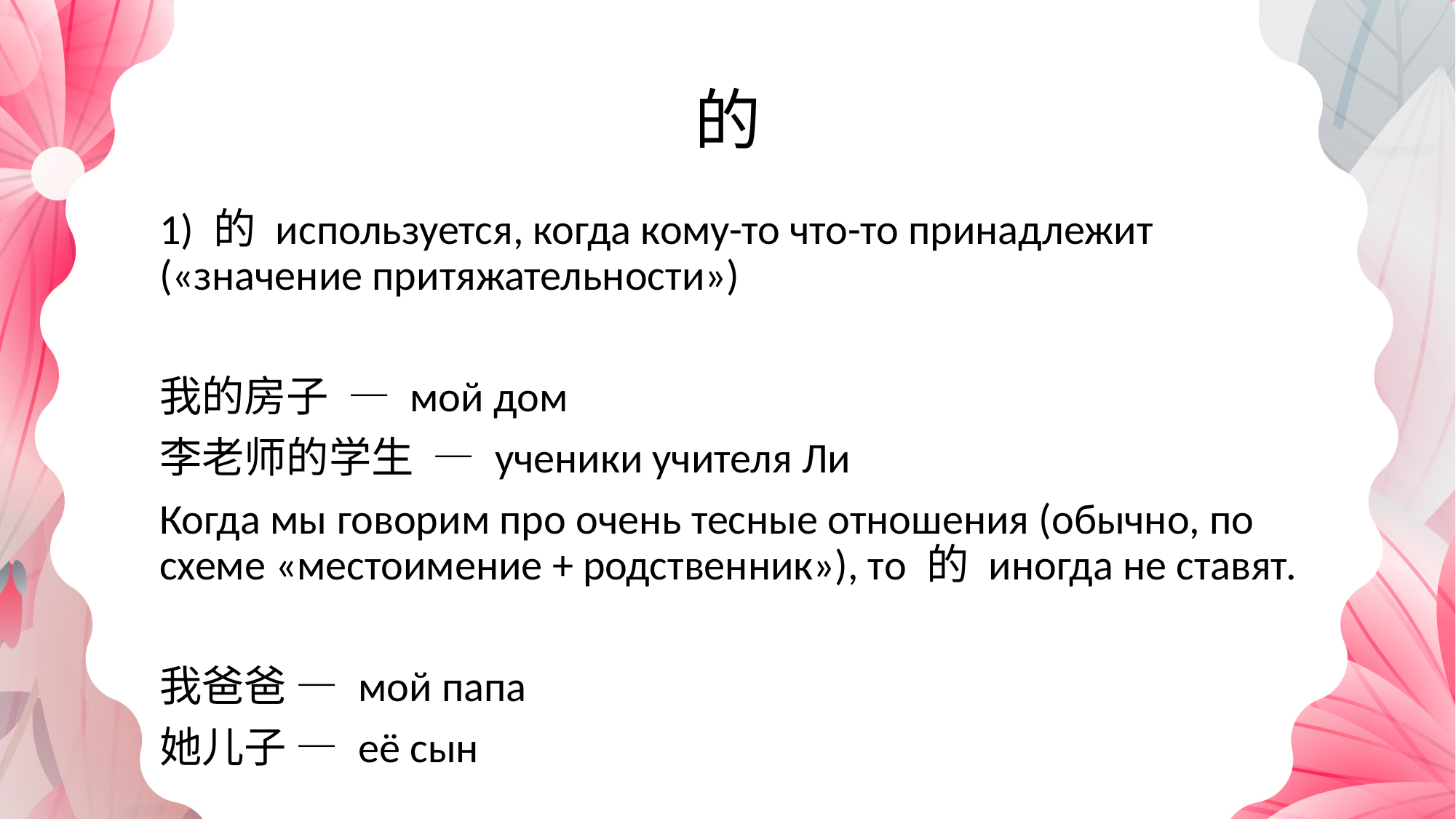

# 的
1) 的 используется, когда кому-то что-то принадлежит («значение притяжательности»)

我的房子  — мой дом
李老师的学生  — ученики учителя Ли
Когда мы говорим про очень тесные отношения (обычно, по схеме «местоимение + родственник»), то 的 иногда не ставят.

我爸爸 — мой папа
她儿子 — её сын